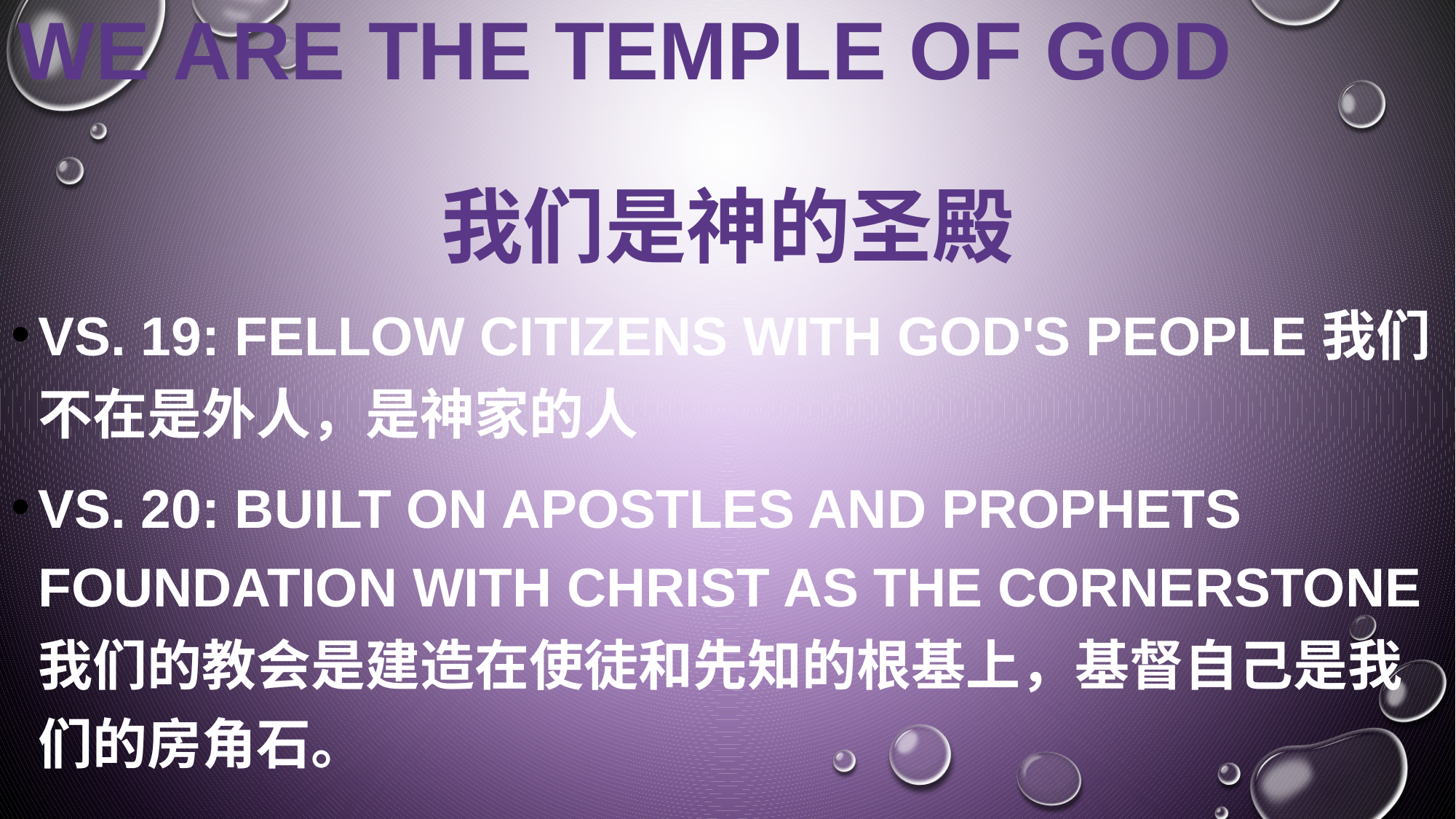

# We are the temple of god 我们是神的圣殿
VS. 19: FELLOW CITIZENS WITH GOD'S PEOPLE我们不在是外人，是神家的人
VS. 20: BUILT ON APOSTLES AND PROPHETS FOUNDATION WITH CHRIST AS THE CORNERSTONE 我们的教会是建造在使徒和先知的根基上，基督自己是我们的房角石。